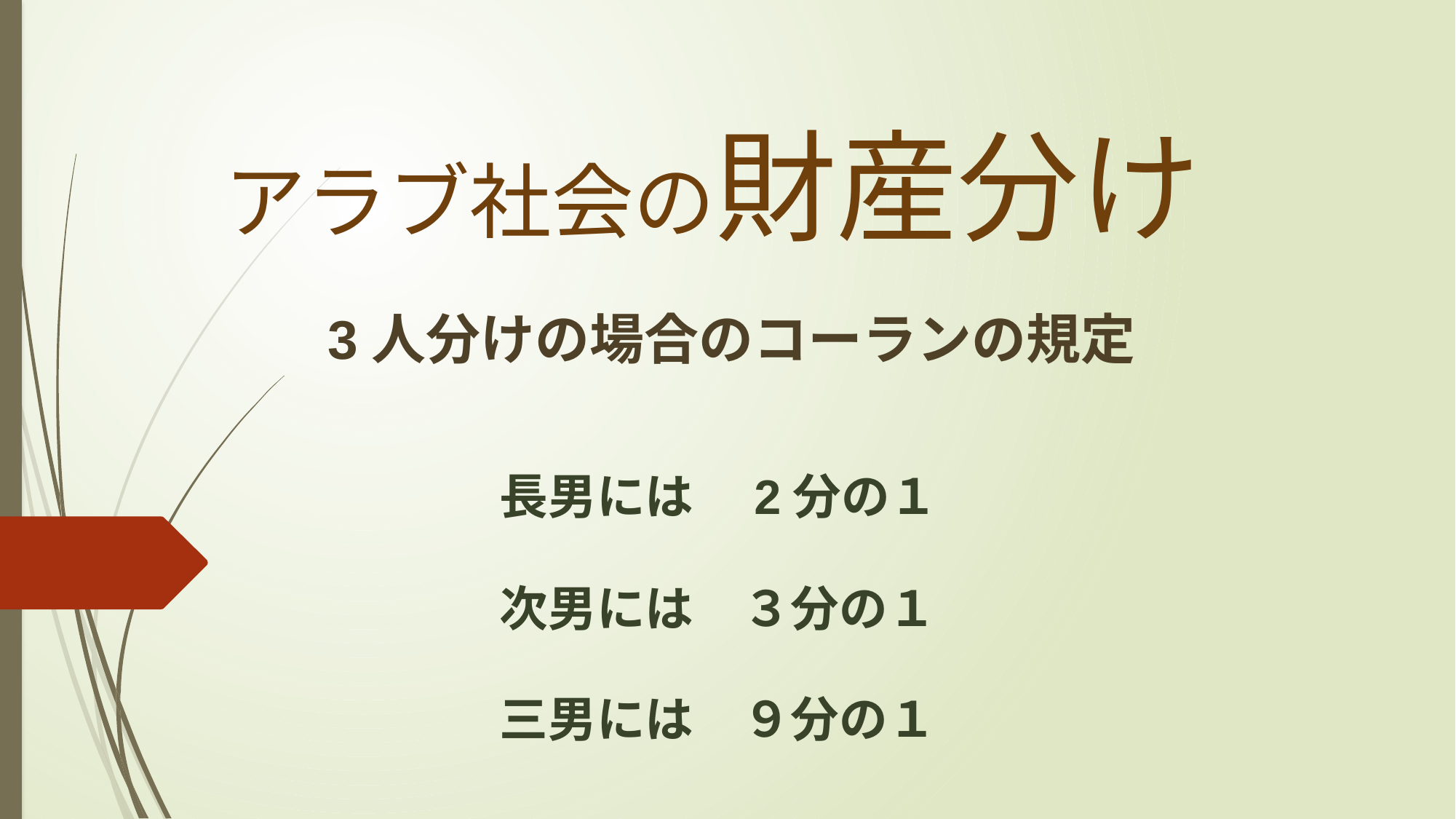

# アラブ社会の財産分け
3人分けの場合のコーランの規定
長男には　2分の１
次男には　３分の１
三男には　９分の１